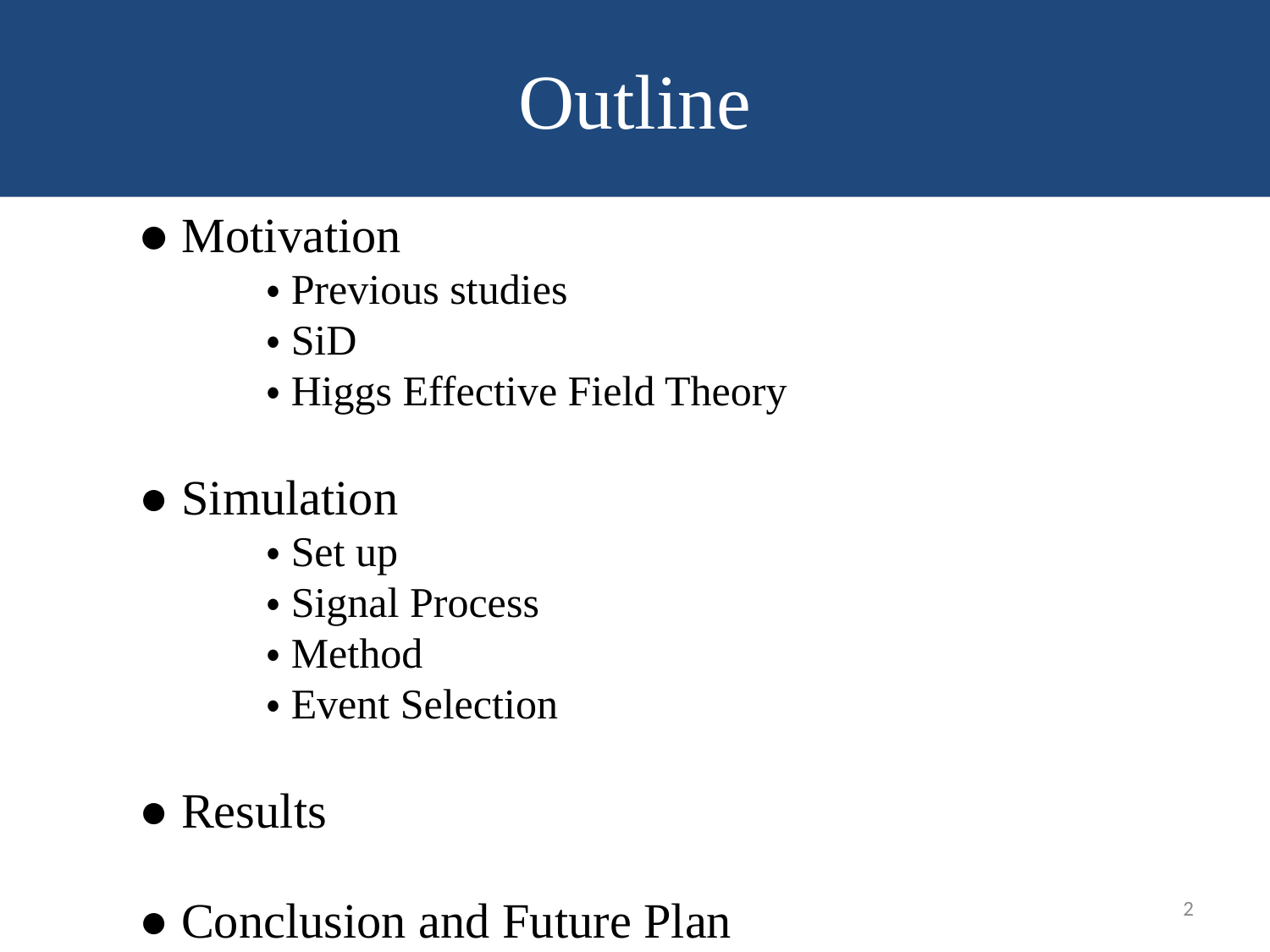

# Outline
	● Motivation
		・Previous studies
		・SiD
		・Higgs Effective Field Theory

	● Simulation
		・Set up
		・Signal Process
		・Method
		・Event Selection

	● Results

	● Conclusion and Future Plan
2